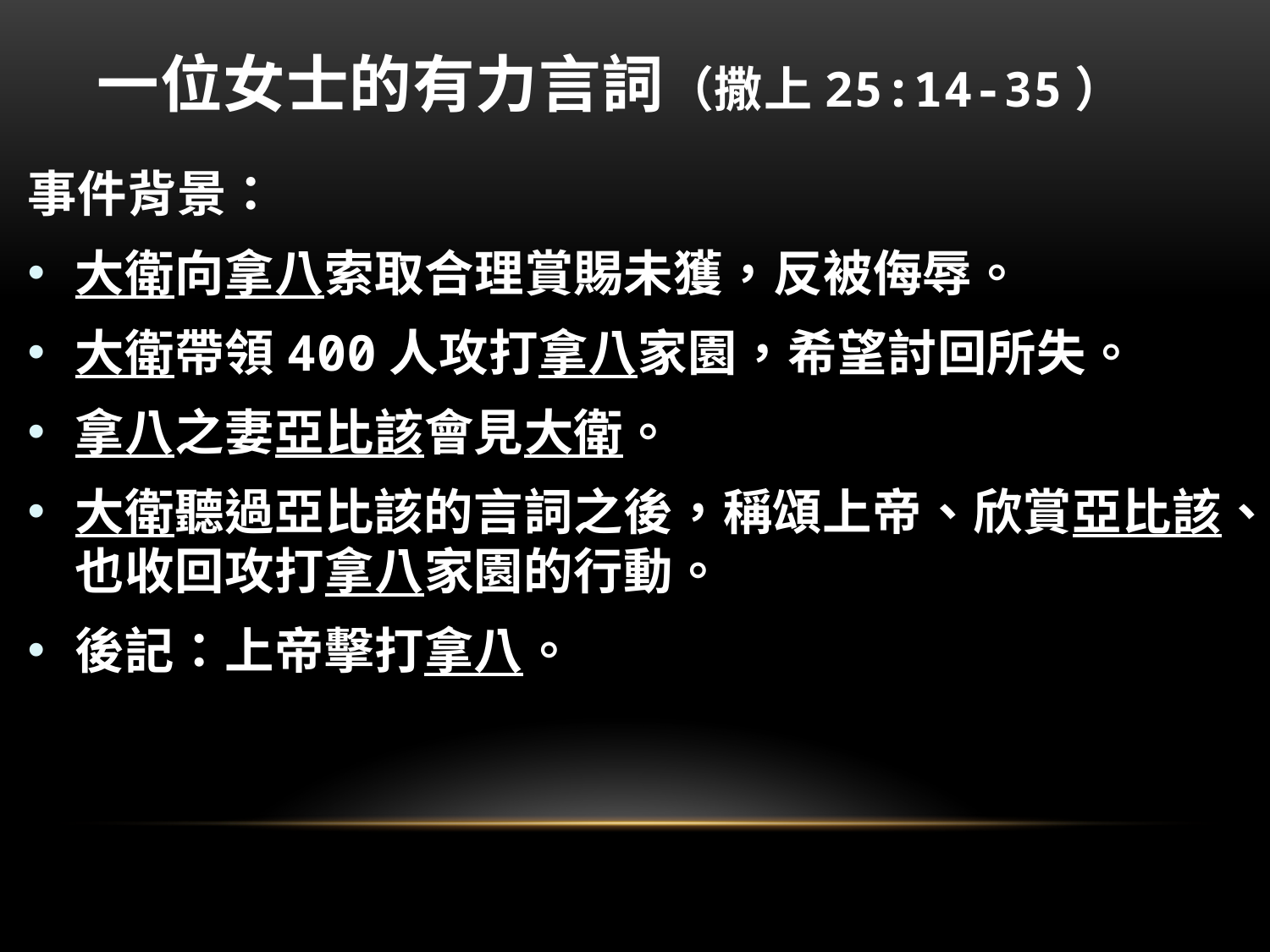

# 一位女士的有力言詞（撒上25:14-35）
事件背景：
大衛向拿八索取合理賞賜未獲，反被侮辱。
大衛帶領400人攻打拿八家園，希望討回所失。
拿八之妻亞比該會見大衛。
大衛聽過亞比該的言詞之後，稱頌上帝、欣賞亞比該、也收回攻打拿八家園的行動。
後記：上帝擊打拿八。